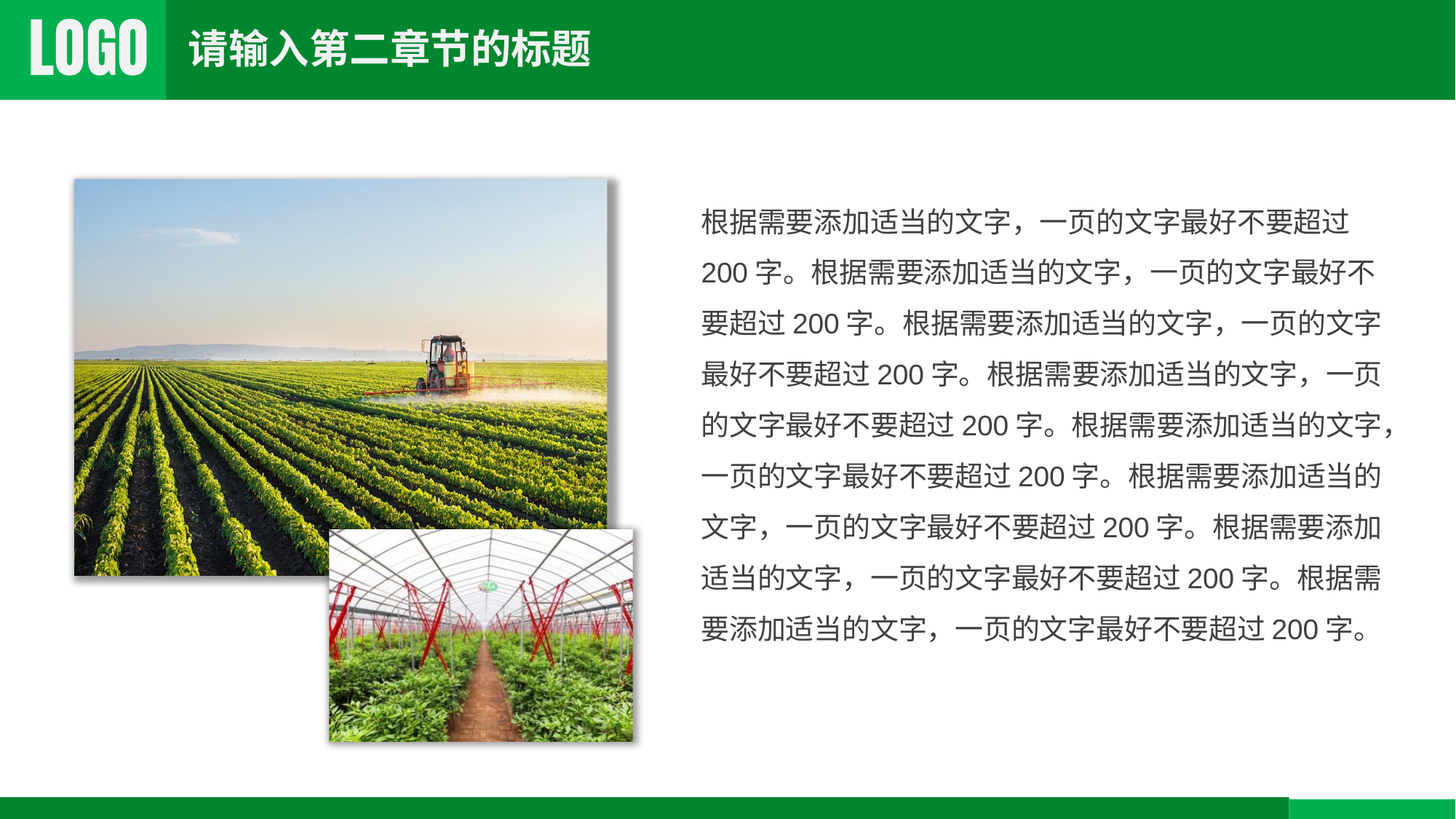

LOGO
公司农业发展概况

根据需要添加适当的文字，一页的文字最好不要超过200字。根据需要添加适当的文字，一页的文字最好不要超过200字。根据需要添加适当的文字，一页的文字最好不要超过200字。根据需要添加适当的文字，一页的文字最好不要超过200字。根据需要添加适当的文字，一页的文字最好不要超过200字。根据需要添加适当的文字，一页的文字最好不要超过200字。根据需要添加适当的文字，一页的文字最好不要超过200字。根据需要添加适当的文字，一页的文字最好不要超过200字。